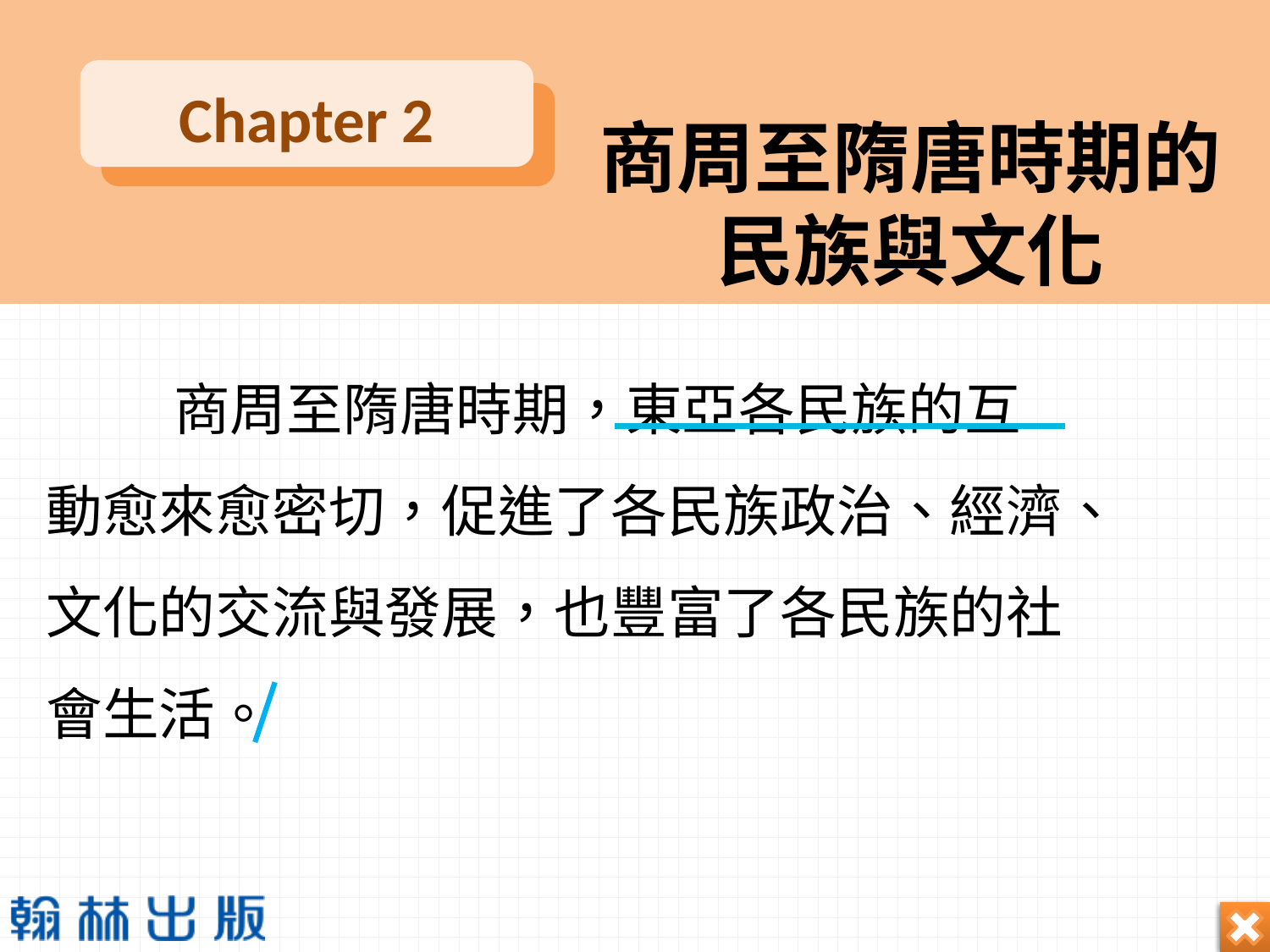

Chapter 2

商周至隋唐時期的民族與文化
         商周至隋唐時期，東亞各民族的互動愈來愈密切，促進了各民族政治、經濟、文化的交流與發展，也豐富了各民族的社會生活。